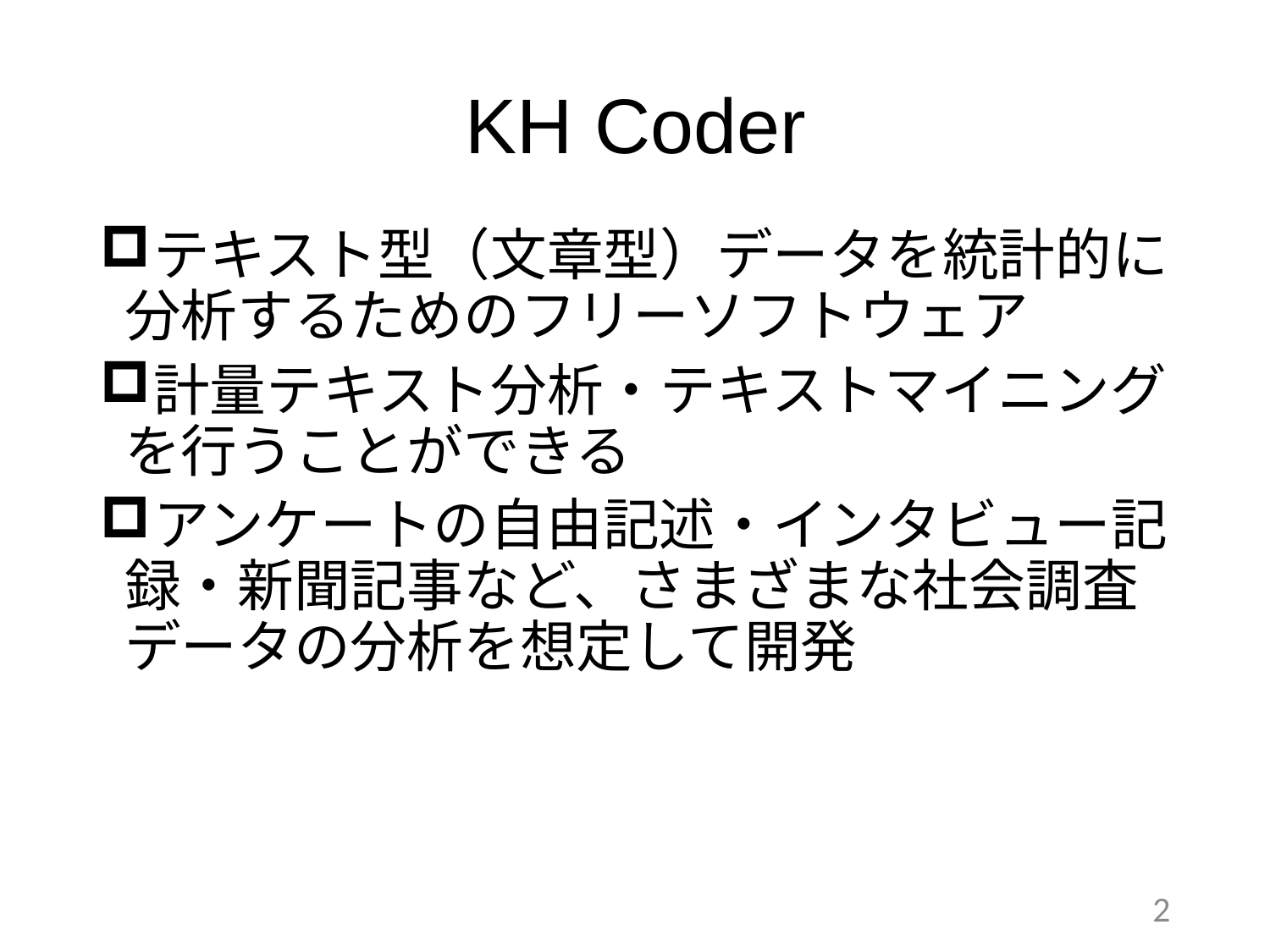

# KH Coder
テキスト型（文章型）データを統計的に分析するためのフリーソフトウェア
計量テキスト分析・テキストマイニングを行うことができる
アンケートの自由記述・インタビュー記録・新聞記事など、さまざまな社会調査データの分析を想定して開発
2